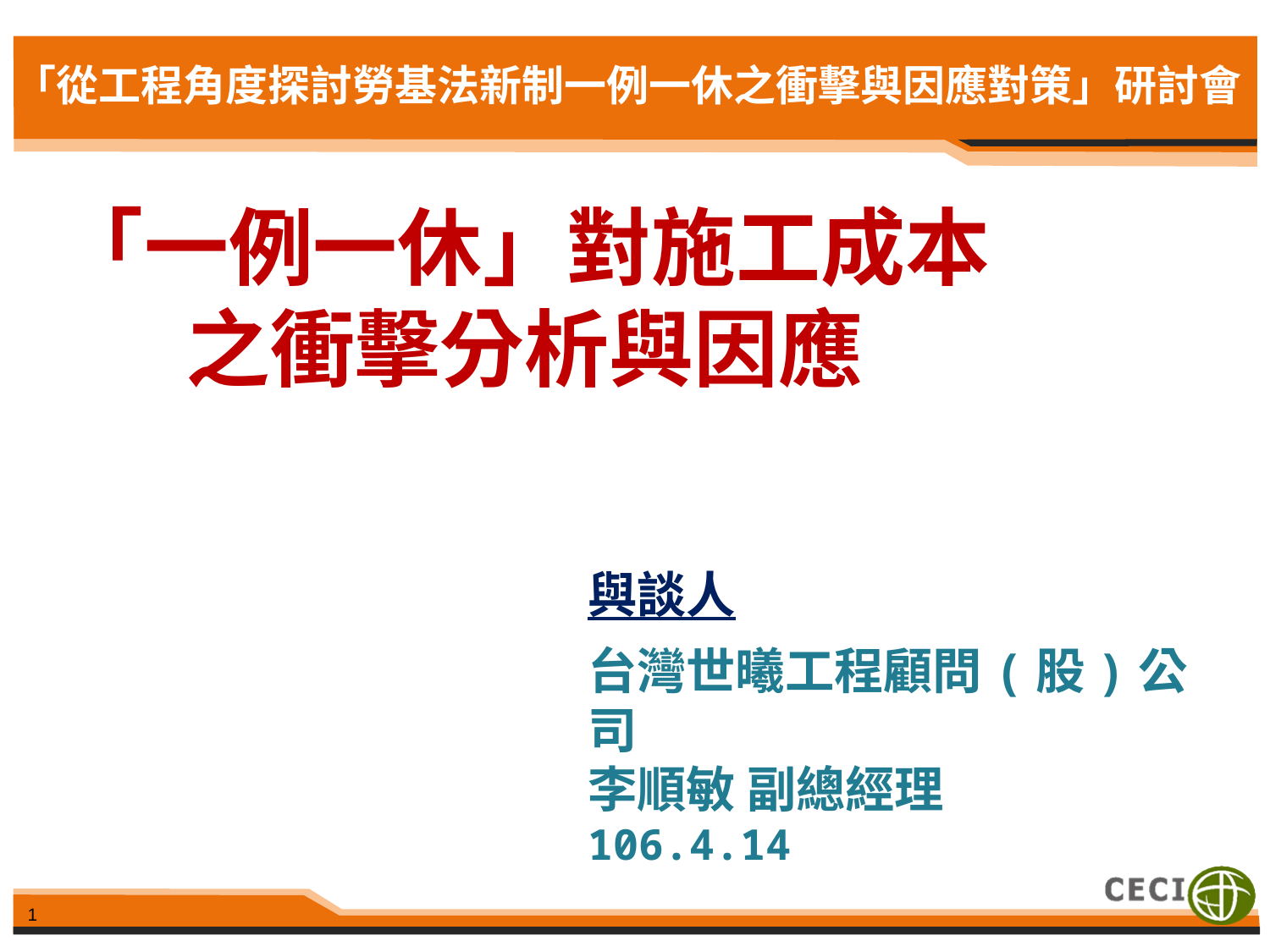

「從工程角度探討勞基法新制一例一休之衝擊與因應對策」研討會
# 「一例一休」對施工成本 之衝擊分析與因應
與談人

台灣世曦工程顧問(股)公司
李順敏 副總經理
106.4.14
1